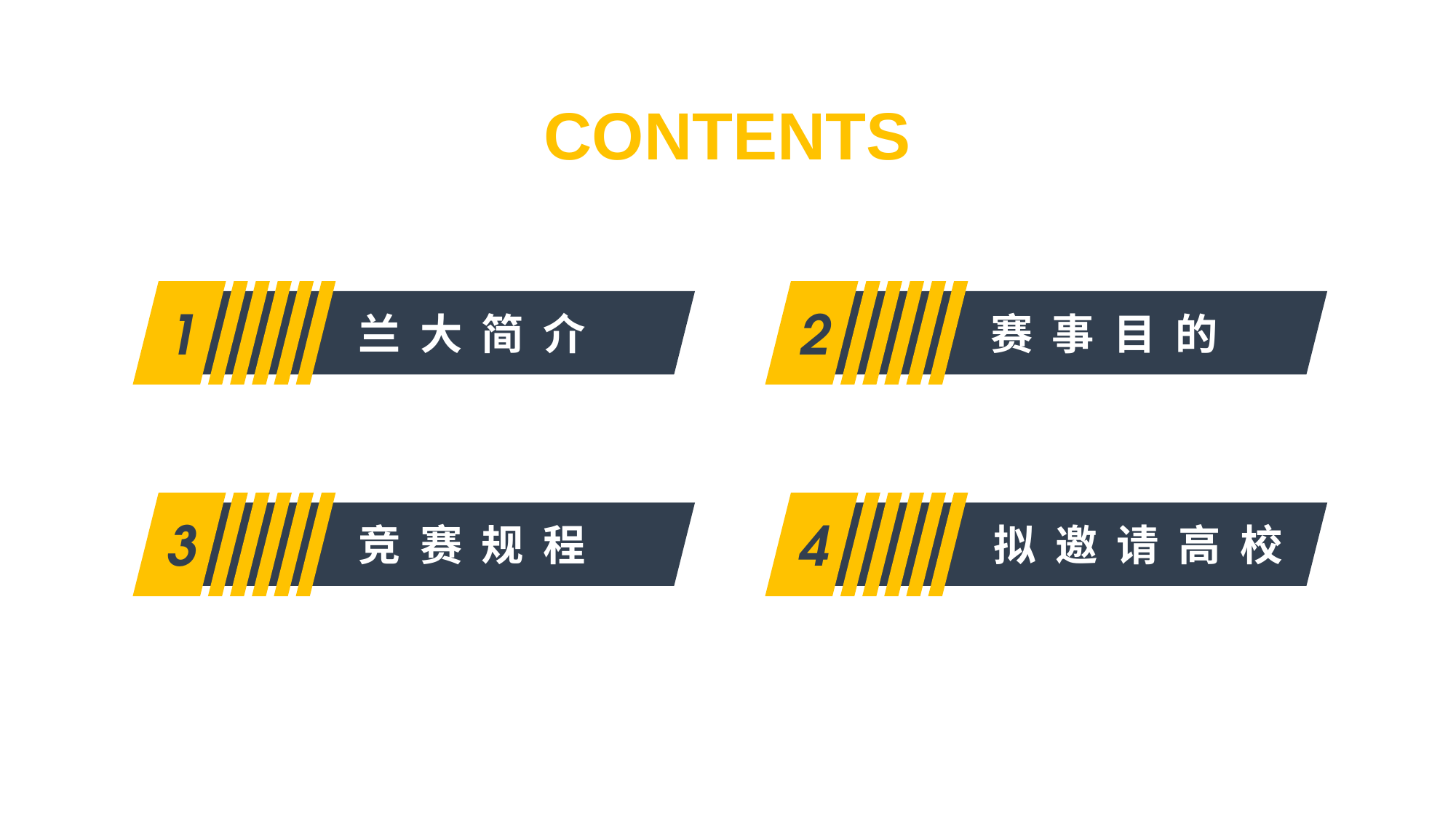

CONTENTS

1
兰  大  简  介

2
赛  事  目  的

3
竞  赛  规  程

4
拟  邀  请  高  校